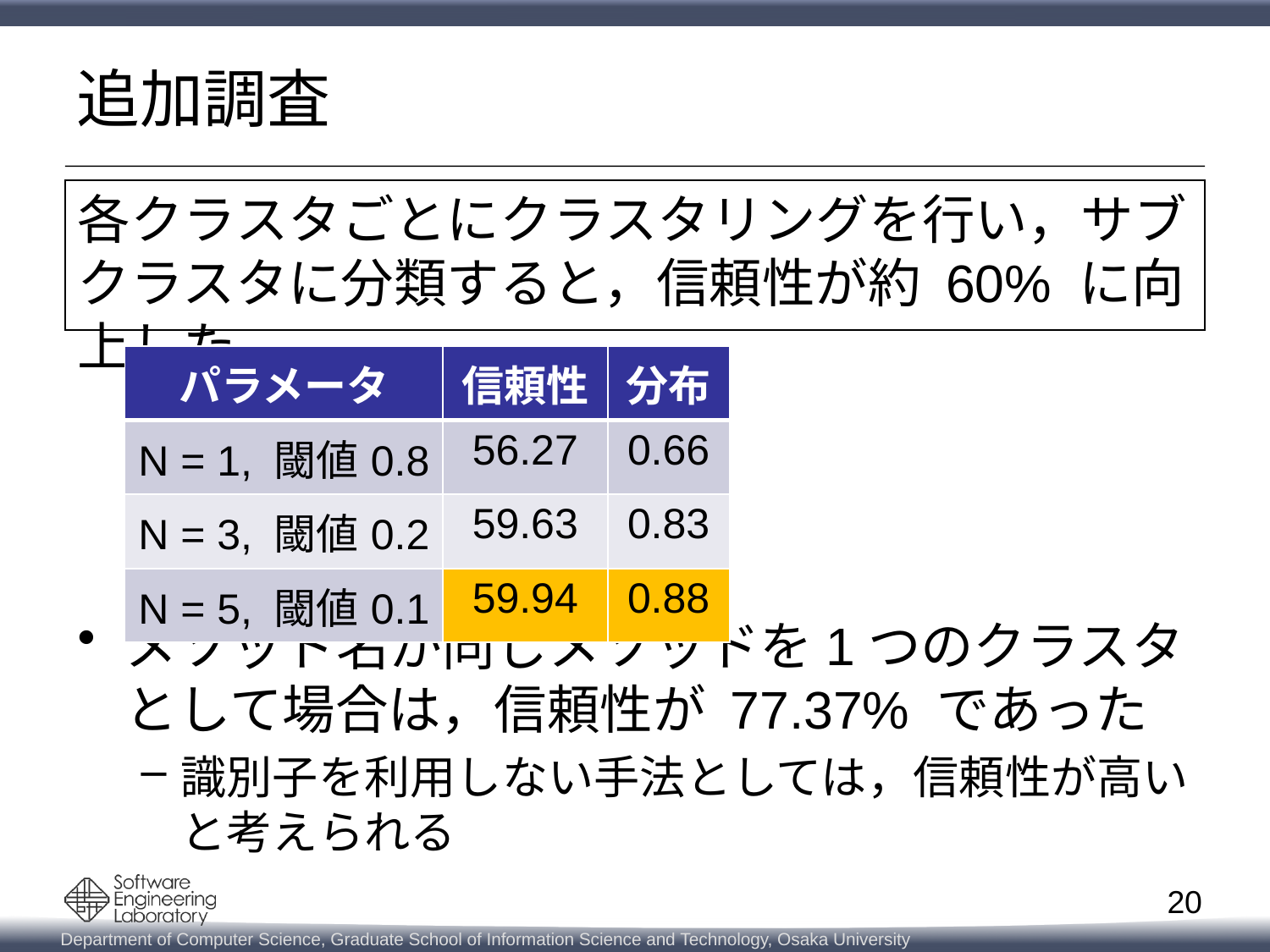

# 追加調査
各クラスタごとにクラスタリングを行い，サブクラスタに分類すると，信頼性が約 60% に向上した
| パラメータ | 信頼性 | 分布 |
| --- | --- | --- |
| N = 1, 閾値0.8 | 56.27 | 0.66 |
| N = 3, 閾値0.2 | 59.63 | 0.83 |
| N = 5, 閾値0.1 | 59.94 | 0.88 |
メソッド名が同じメソッドを1つのクラスタとして場合は，信頼性が 77.37% であった
識別子を利用しない手法としては，信頼性が高いと考えられる
20